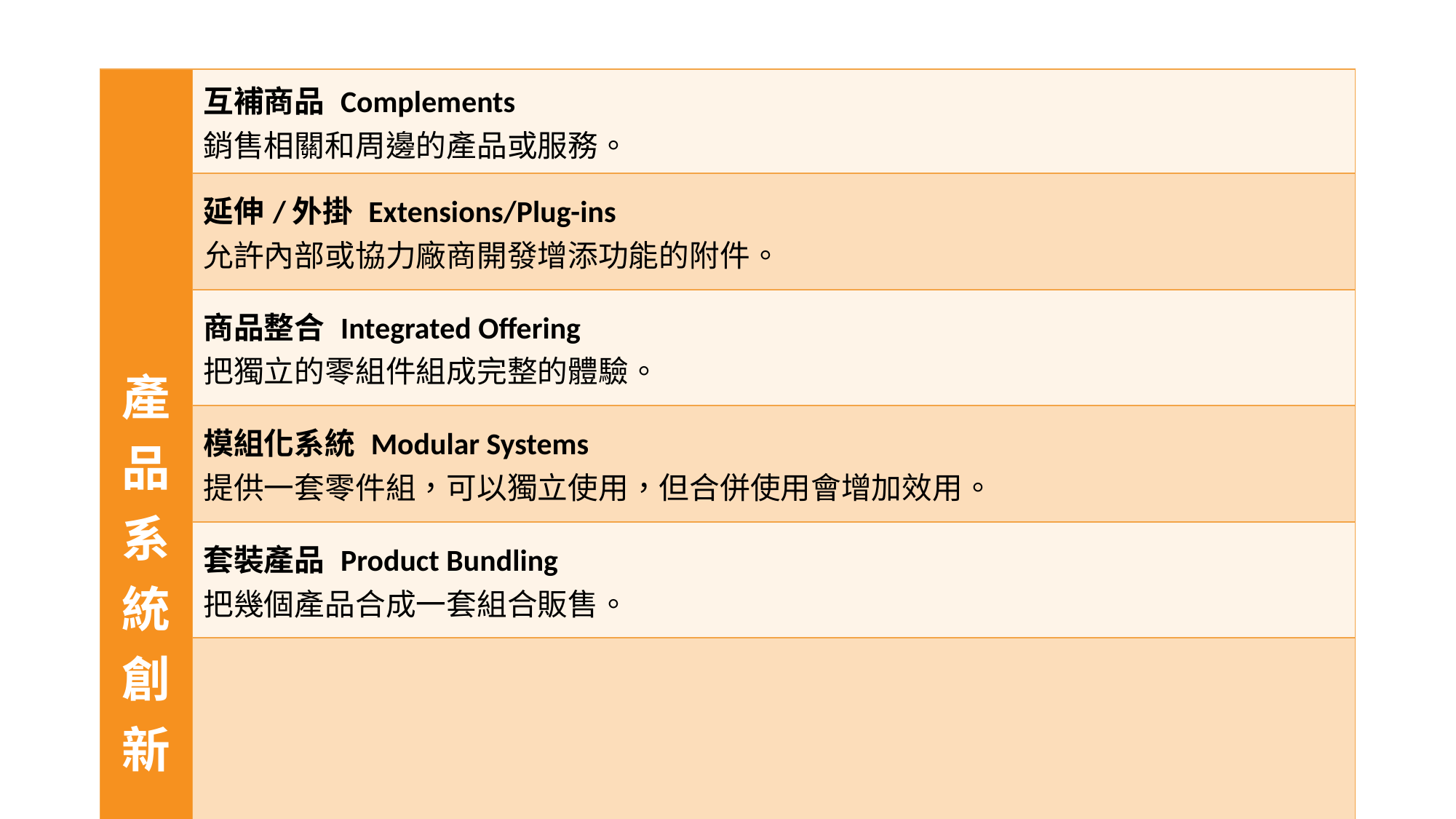

#
| 產品系統創新 | 互補商品 Complements 銷售相關和周邊的產品或服務。 |
| --- | --- |
|  | 延伸/外掛 Extensions/Plug-ins 允許內部或協力廠商開發增添功能的附件。 |
|  | 商品整合 Integrated Offering 把獨立的零組件組成完整的體驗。 |
|  | 模組化系統 Modular Systems 提供一套零件組，可以獨立使用，但合併使用會增加效用。 |
|  | 套裝產品 Product Bundling 把幾個產品合成一套組合販售。 |
|  | 產品/服務平台 Product/Service Platforms 開發連結其他合作夥伴的產品或服務的系統，形成完整的商品組合。 |